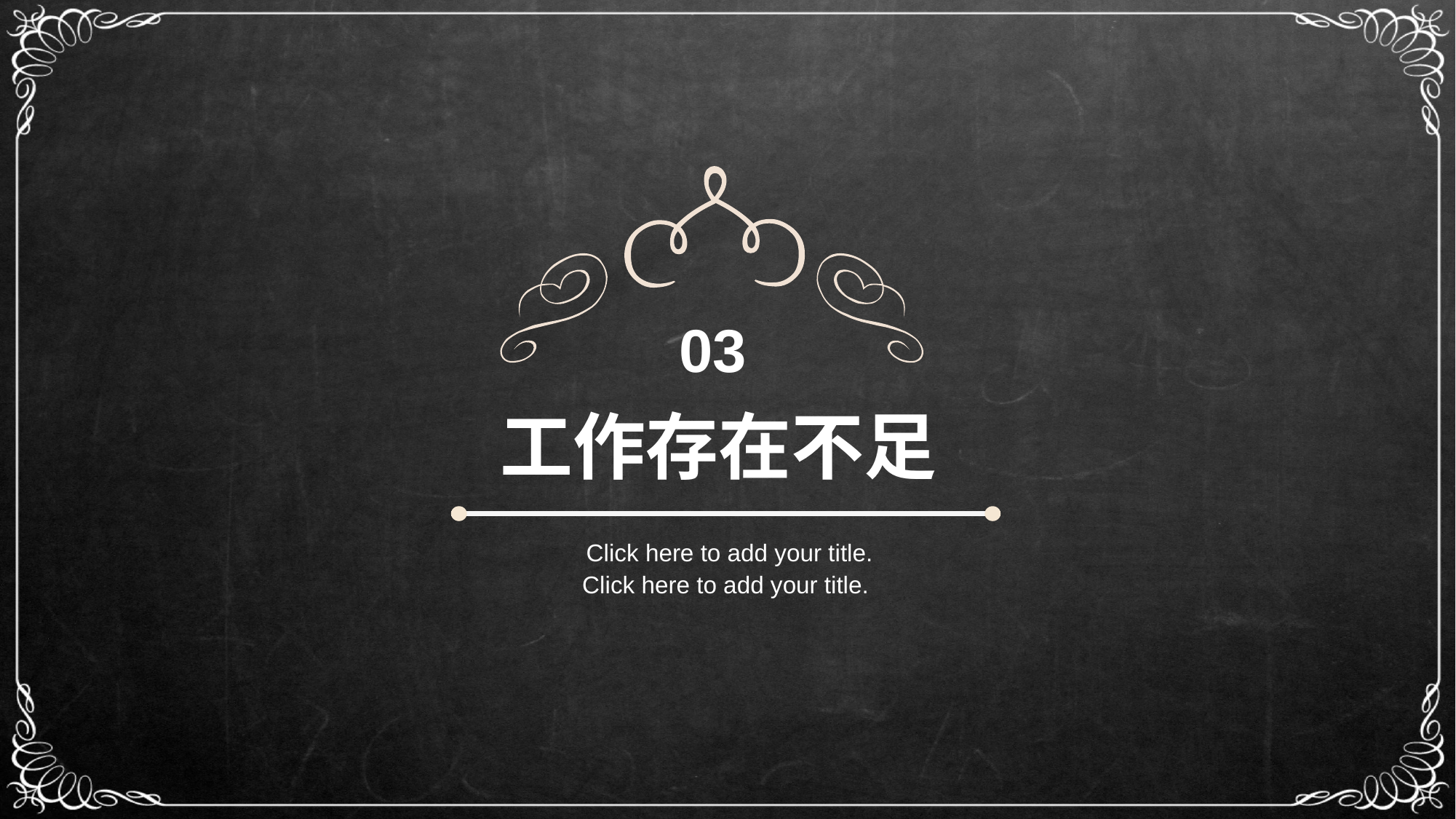

03
工作存在不足

Click here to add your title.
Click here to add your title.